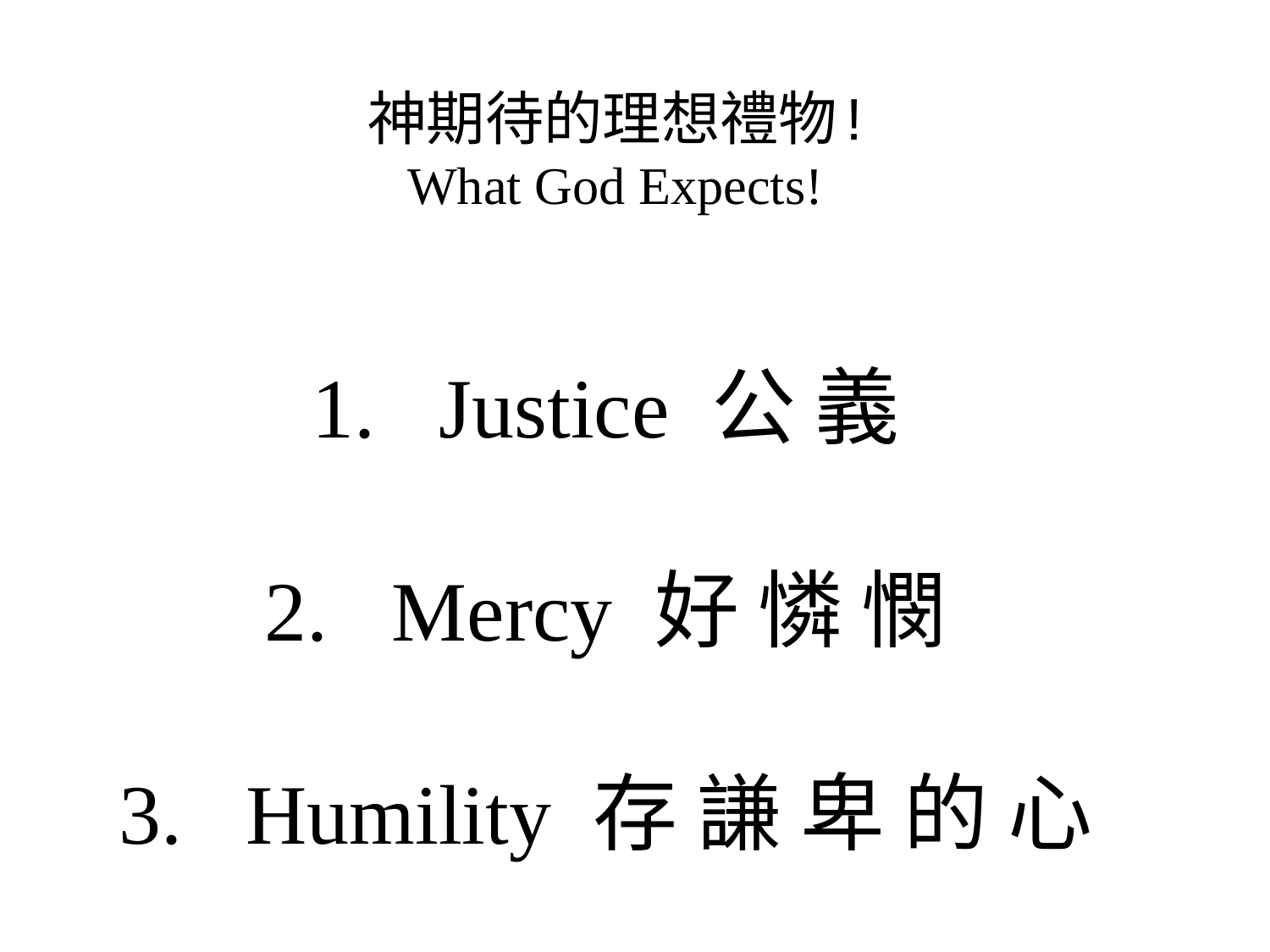

# 神期待的理想禮物! What God Expects!
Justice 公 義

Mercy 好 憐 憫

Humility 存 謙 卑 的 心